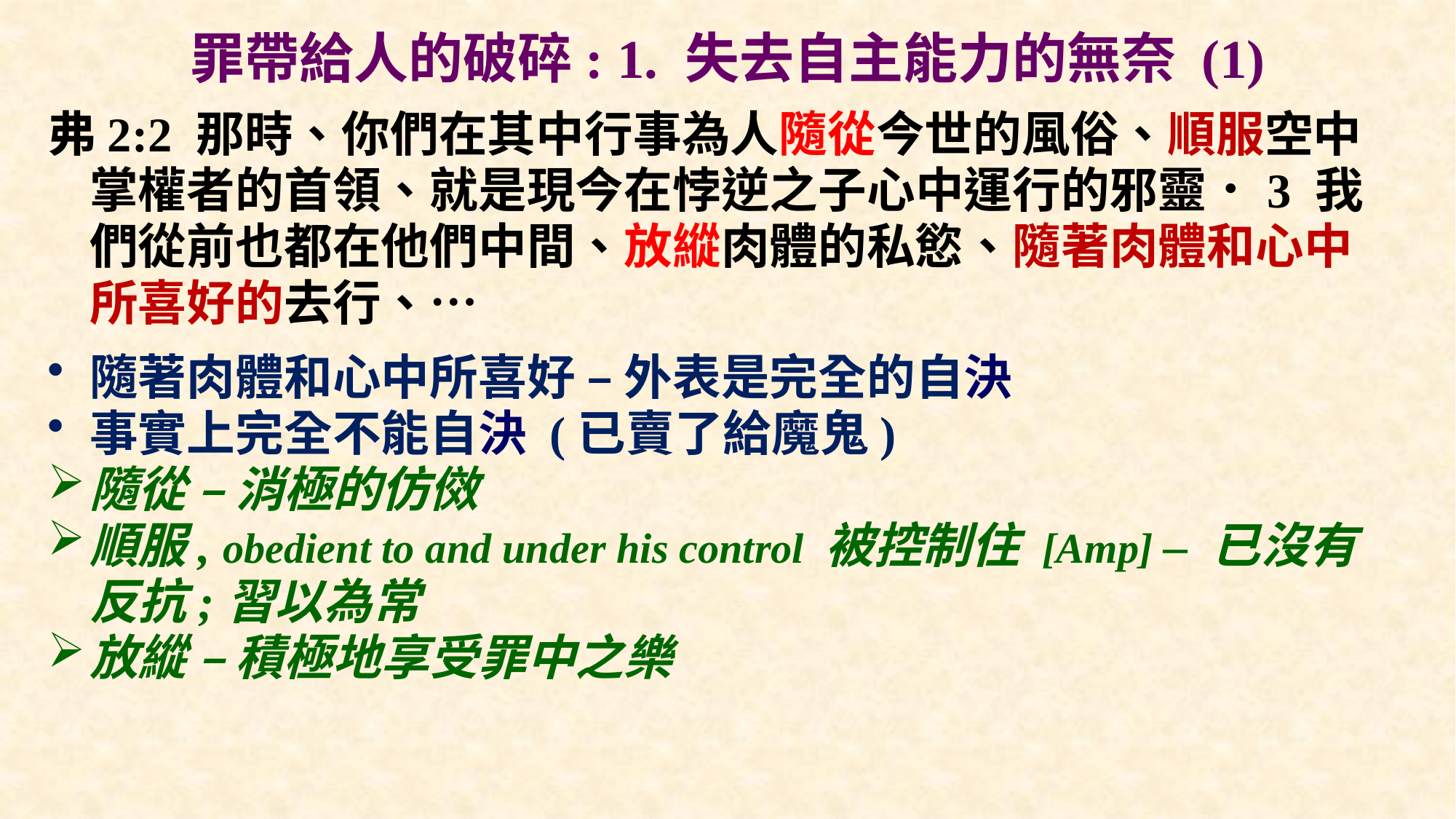

# 罪帶給人的破碎: 1. 失去自主能力的無奈 (1)
弗2:2 那時、你們在其中行事為人隨從今世的風俗、順服空中掌權者的首領、就是現今在悖逆之子心中運行的邪靈．3 我們從前也都在他們中間、放縱肉體的私慾、隨著肉體和心中所喜好的去行、…
隨著肉體和心中所喜好 – 外表是完全的自決
事實上完全不能自決 (已賣了給魔鬼)
隨從 – 消極的仿傚
順服, obedient to and under his control 被控制住 [Amp] – 已沒有反抗;習以為常
放縱 – 積極地享受罪中之樂